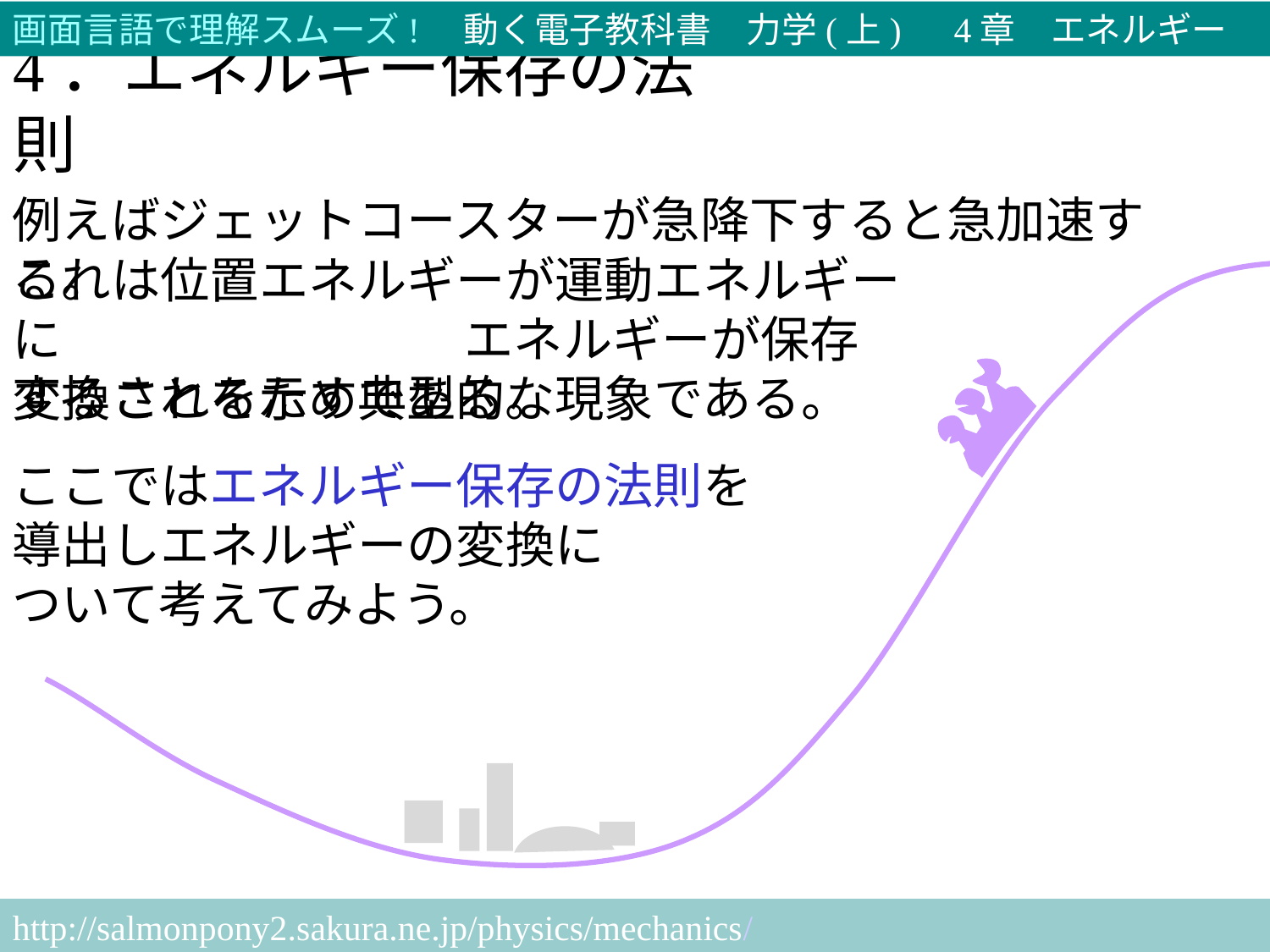

画面言語で理解スムーズ!　動く電子教科書　力学(上)　4章　エネルギー
# 4．エネルギー保存の法則
例えばジェットコースターが急降下すると急加速する。
これは位置エネルギーが運動エネルギーに
変換されるためである。

                                        エネルギーが保存
することを示す典型的な現象である。

ここではエネルギー保存の法則を
導出しエネルギーの変換に
ついて考えてみよう。

http://salmonpony2.sakura.ne.jp/physics/mechanics/